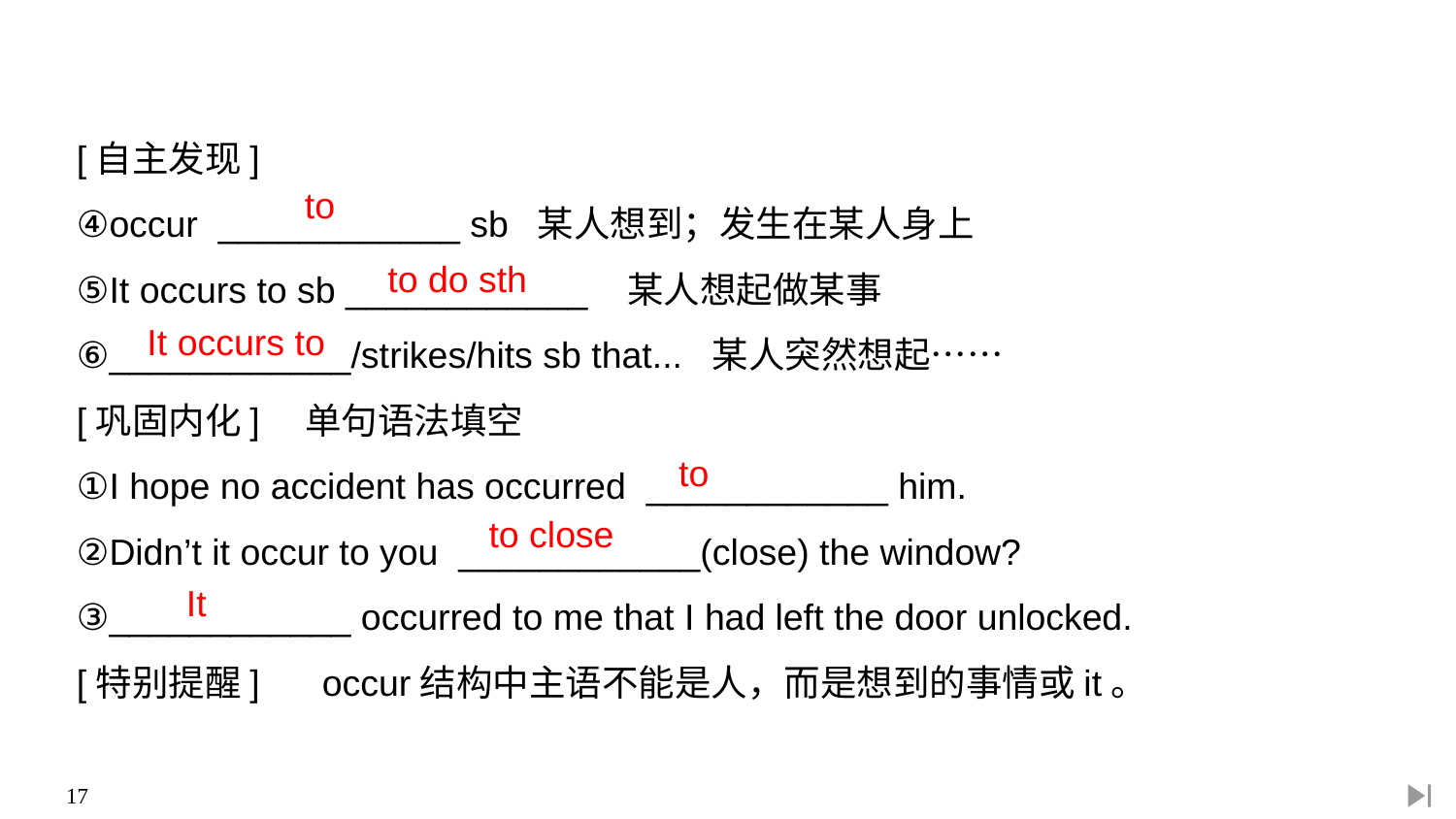

[自主发现]
④occur  ____________ sb  某人想到；发生在某人身上
⑤It occurs to sb ____________   某人想起做某事
⑥____________/strikes/hits sb that...  某人突然想起……
[巩固内化]　单句语法填空
①I hope no accident has occurred  ____________ him.
②Didn’t it occur to you  ____________(close) the window?
③____________ occurred to me that I had left the door unlocked.
[特别提醒]　 occur结构中主语不能是人，而是想到的事情或it。
to
to do sth
It occurs to
to
to close
It